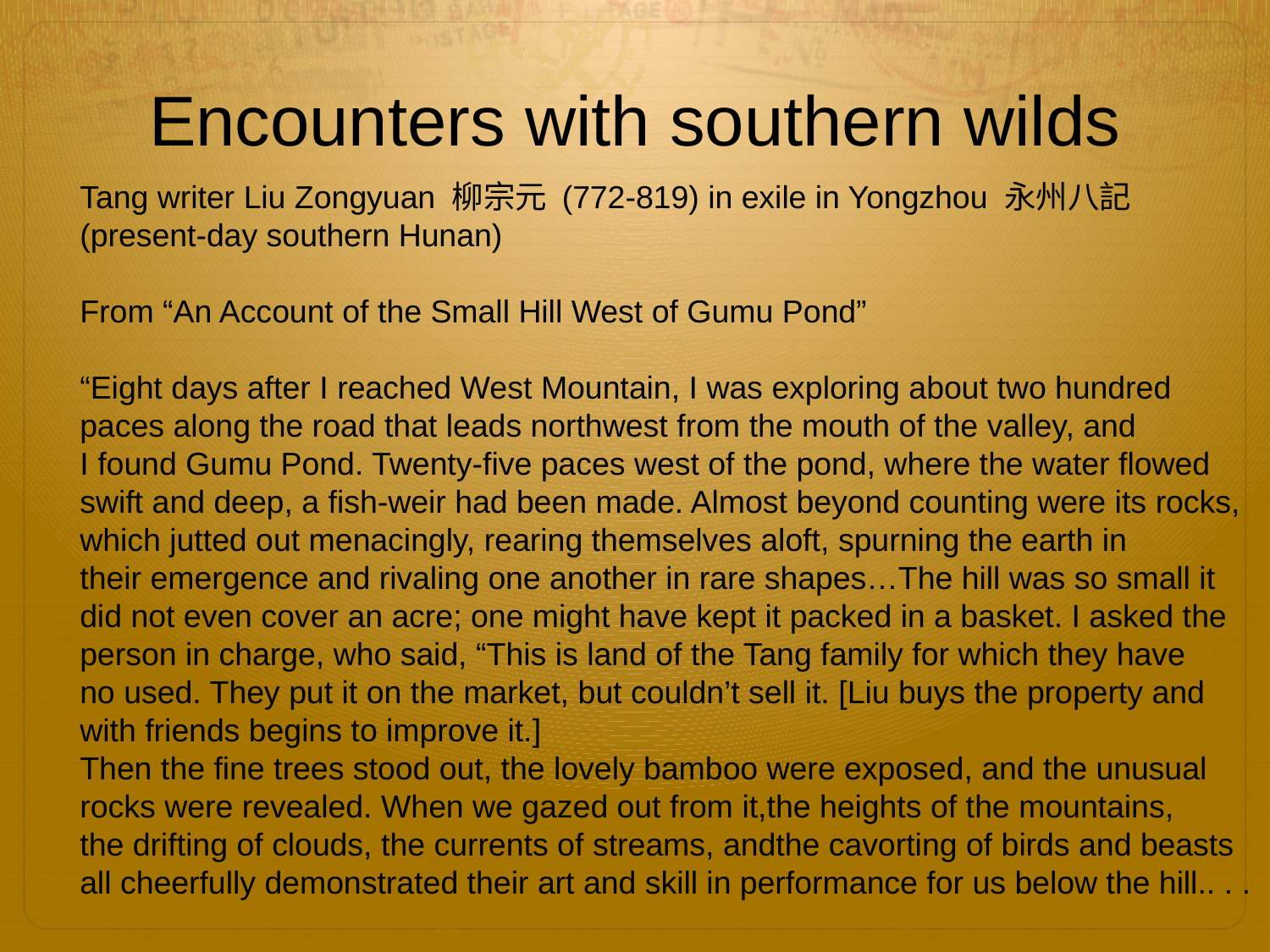

# Encounters with southern wilds
Tang writer Liu Zongyuan 柳宗元 (772-819) in exile in Yongzhou 永州八記
(present-day southern Hunan)

From “An Account of the Small Hill West of Gumu Pond”

“Eight days after I reached West Mountain, I was exploring about two hundred
paces along the road that leads northwest from the mouth of the valley, and
I found Gumu Pond. Twenty-five paces west of the pond, where the water flowed
swift and deep, a fish-weir had been made. Almost beyond counting were its rocks,
which jutted out menacingly, rearing themselves aloft, spurning the earth in
their emergence and rivaling one another in rare shapes…The hill was so small it
did not even cover an acre; one might have kept it packed in a basket. I asked the
person in charge, who said, “This is land of the Tang family for which they have
no used. They put it on the market, but couldn’t sell it. [Liu buys the property and
with friends begins to improve it.]
Then the fine trees stood out, the lovely bamboo were exposed, and the unusual
rocks were revealed. When we gazed out from it,the heights of the mountains,
the drifting of clouds, the currents of streams, andthe cavorting of birds and beasts
all cheerfully demonstrated their art and skill in performance for us below the hill.. . .